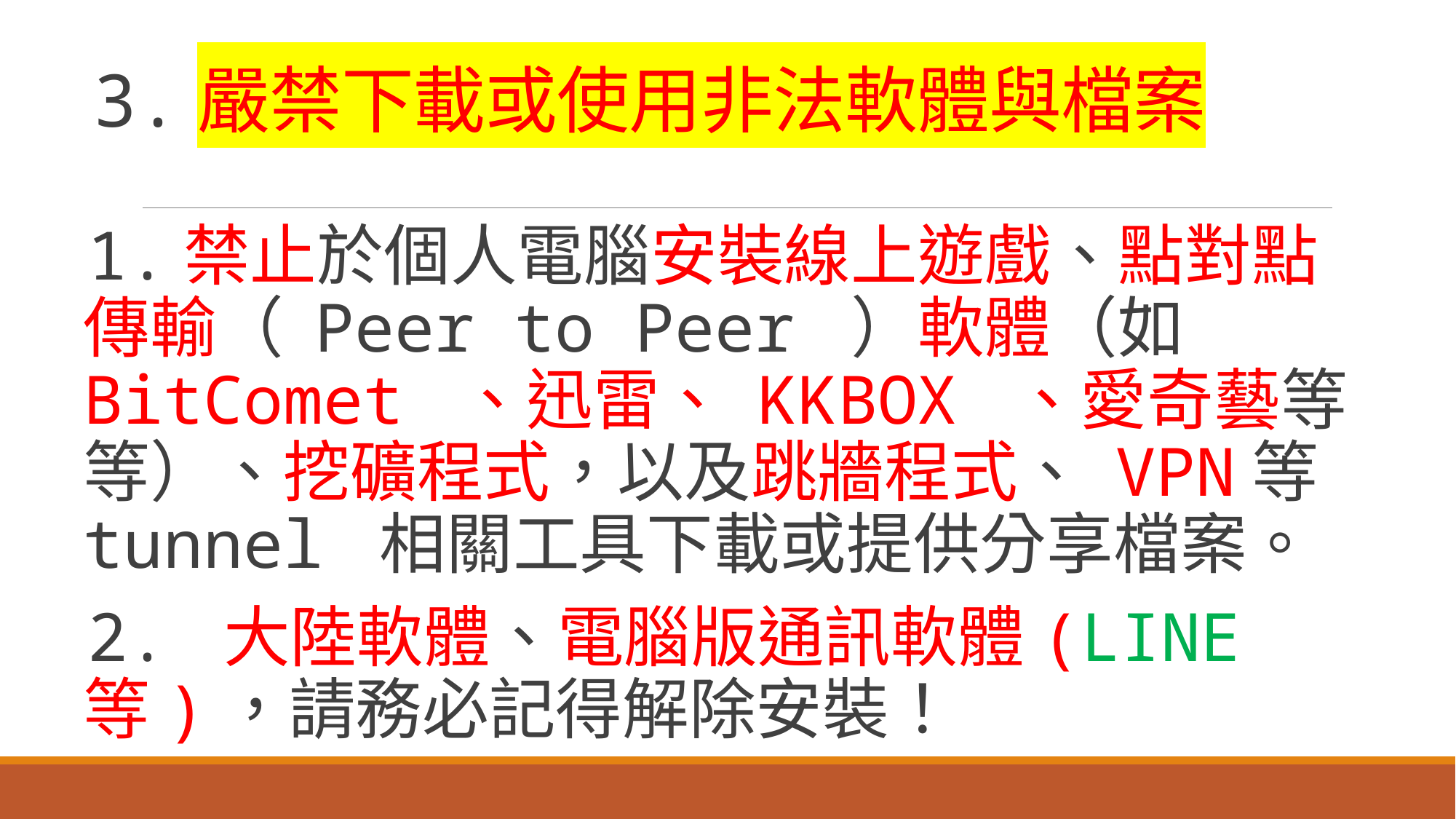

# 3.嚴禁下載或使用非法軟體與檔案
1.禁止於個人電腦安裝線上遊戲、點對點傳輸（ Peer to Peer ）軟體（如BitComet 、迅雷、 KKBOX 、愛奇藝等等）、挖礦程式，以及跳牆程式、 VPN等 tunnel 相關工具下載或提供分享檔案。
2. 大陸軟體、電腦版通訊軟體(LINE等)，請務必記得解除安裝！